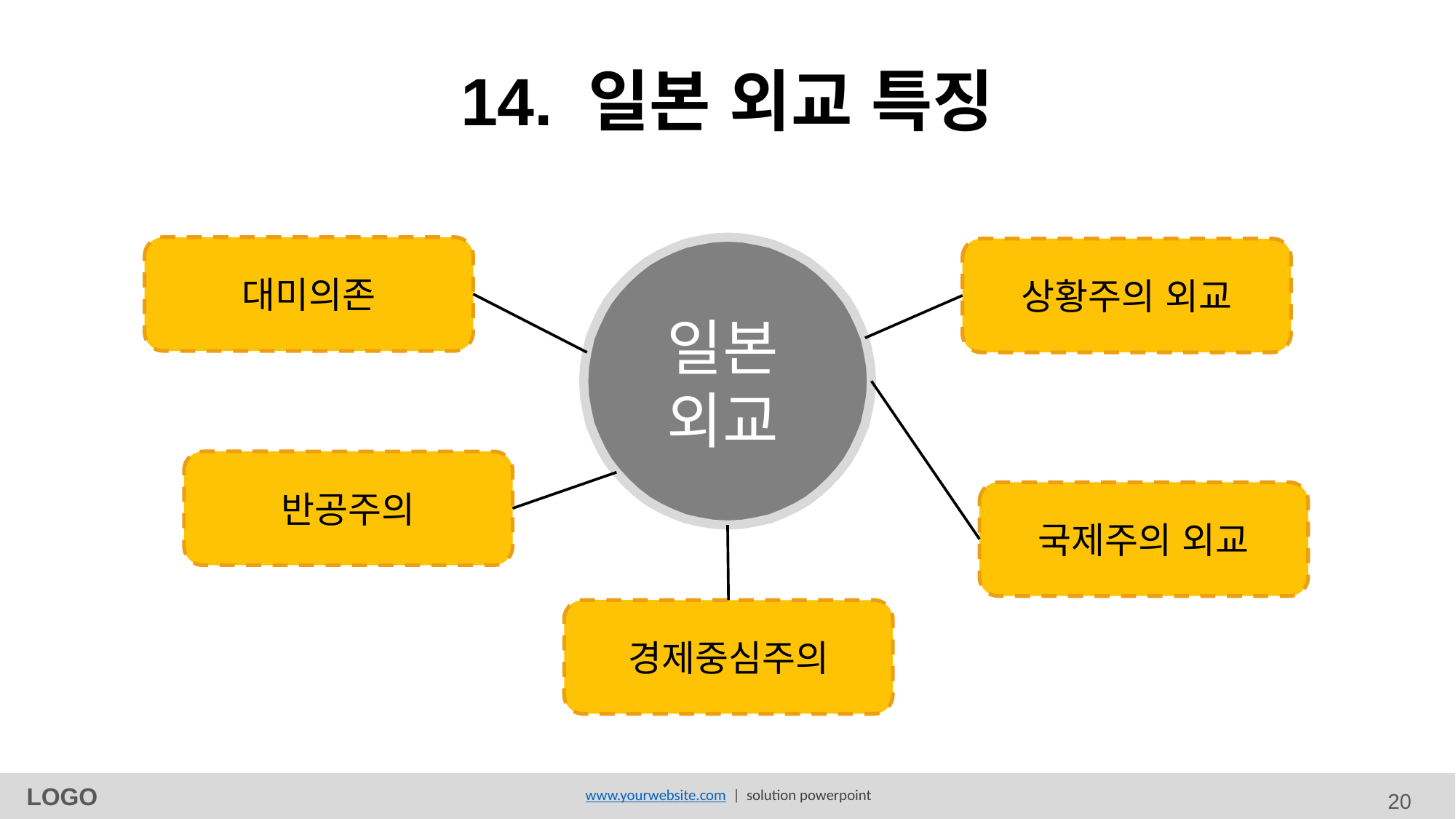

14. 일본 외교 특징
대미의존

상황주의 외교
일본 외교
반공주의
국제주의 외교
경제중심주의

LOGO
www.yourwebsite.com  |  solution powerpoint
20